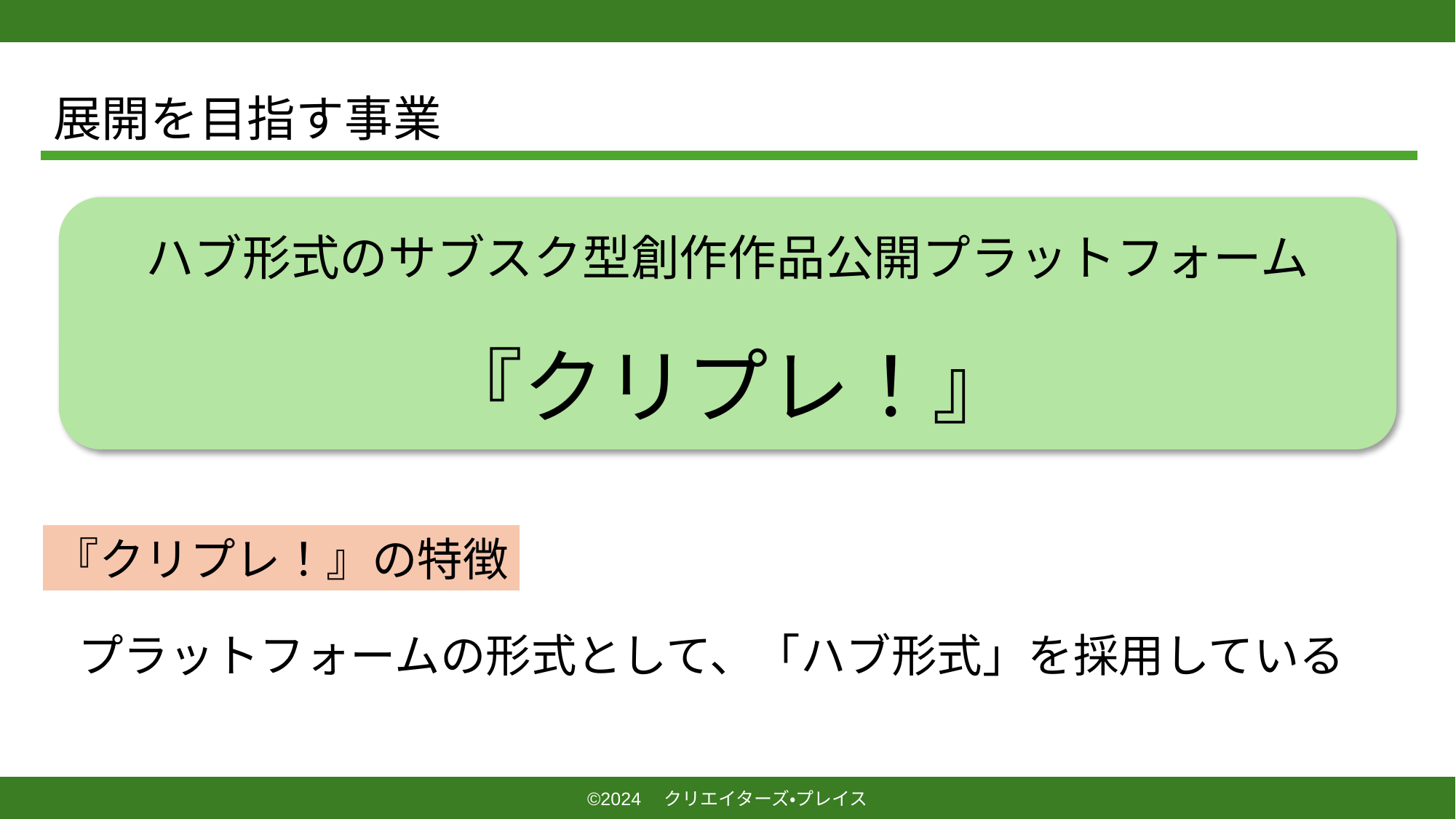

展開を目指す事業

ハブ形式のサブスク型創作作品公開プラットフォーム
『クリプレ！』
『クリプレ！』の特徴
プラットフォームの形式として、「ハブ形式」を採用している
©2024　クリエイターズ・プレイス